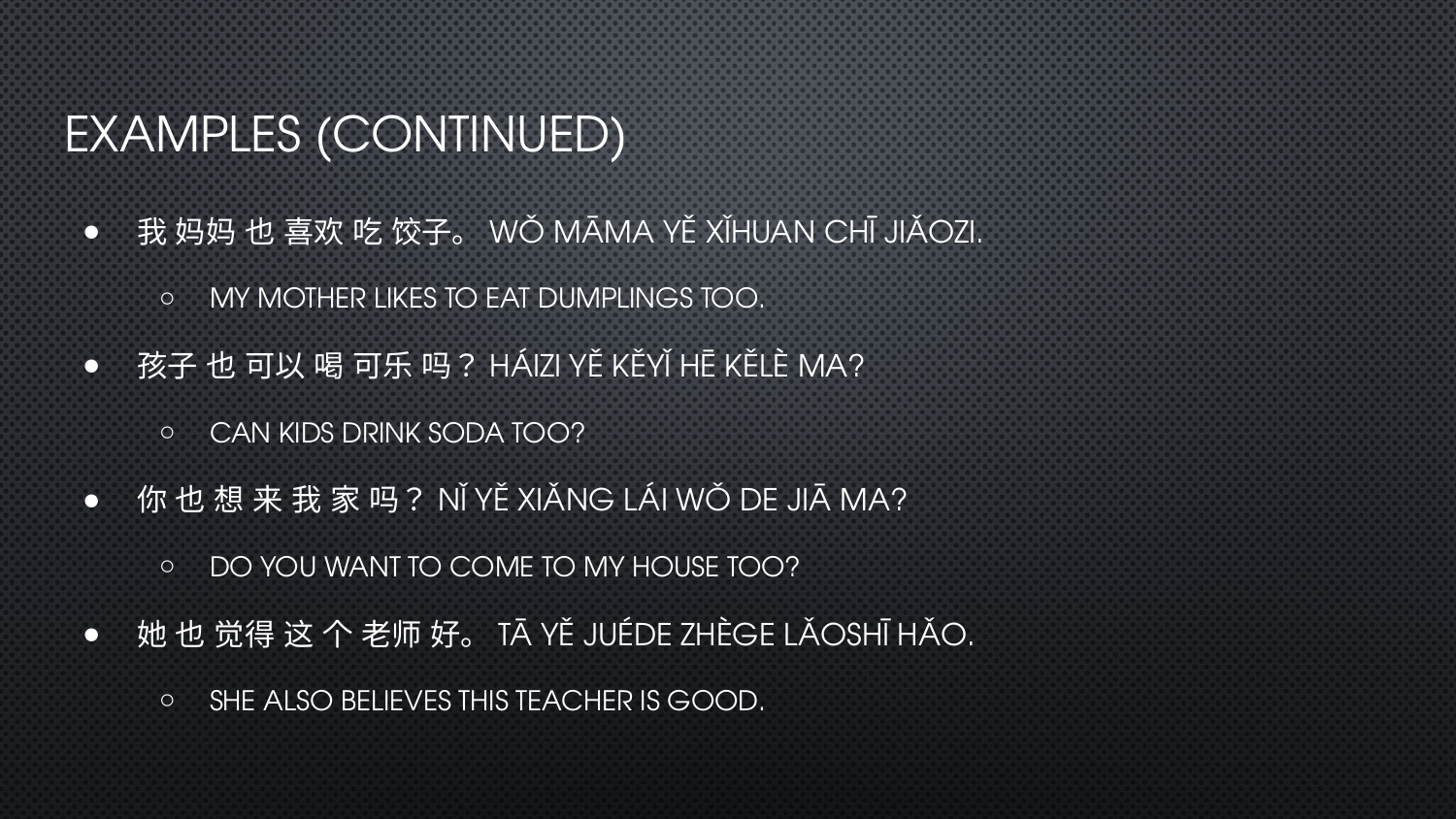

# Examples (Continued)
我 妈妈 也 喜欢 吃 饺子。Wǒ māma yě xǐhuan chī jiǎozi.
My mother likes to eat dumplings too.
孩子 也 可以 喝 可乐 吗？Háizi yě kěyǐ hē kělè ma?
Can kids drink soda too?
你 也 想 来 我 家 吗？Nǐ yě xiǎng lái wǒ de jiā ma?
Do you want to come to my house too?
她 也 觉得 这 个 老师 好。Tā yě juéde zhège lǎoshī hǎo.
She also believes this teacher is good.